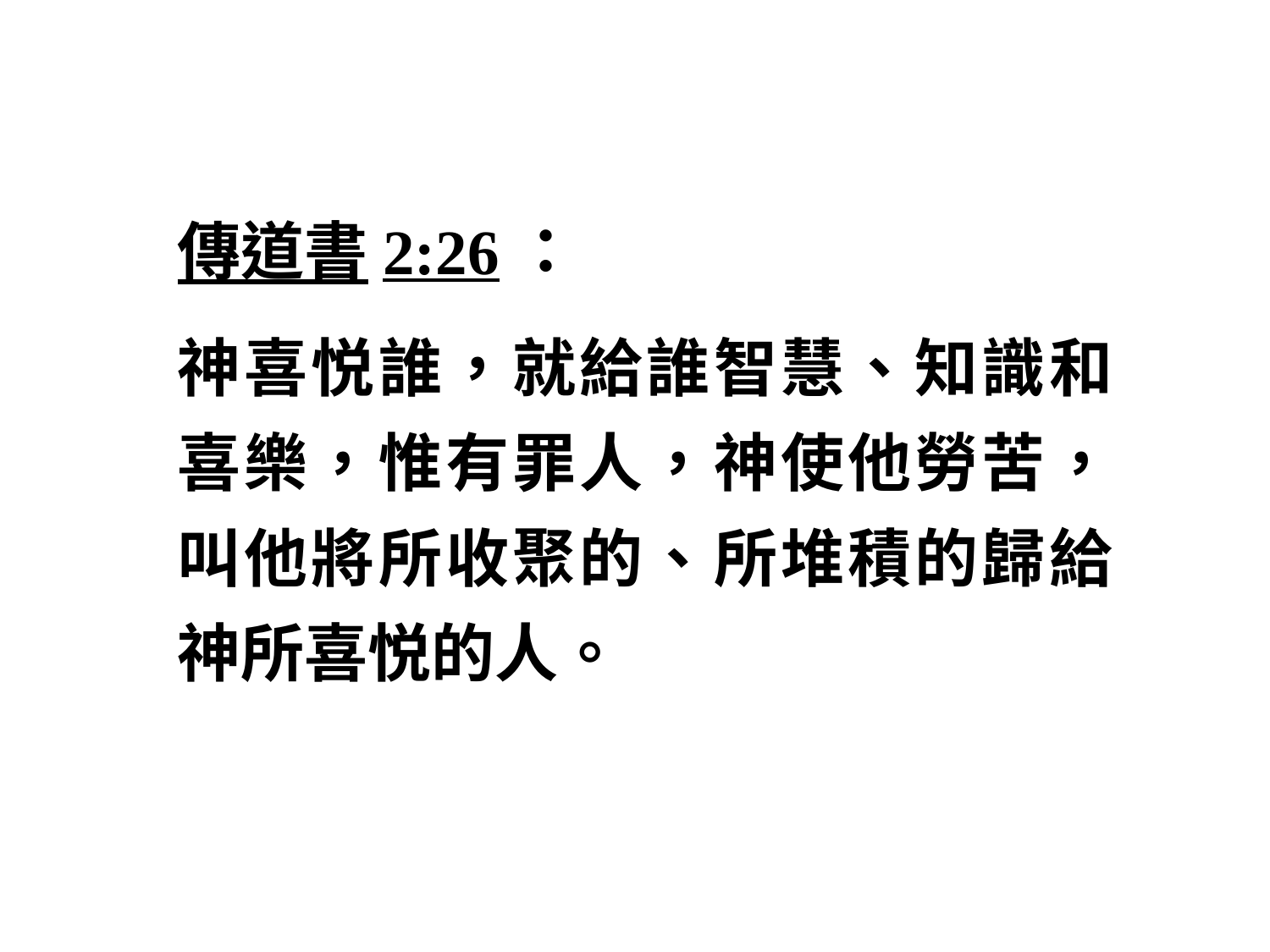

傳道書2:26：

神喜悦誰，就給誰智慧、知識和喜樂，惟有罪人，神使他勞苦，叫他將所收聚的、所堆積的歸給神所喜悦的人。